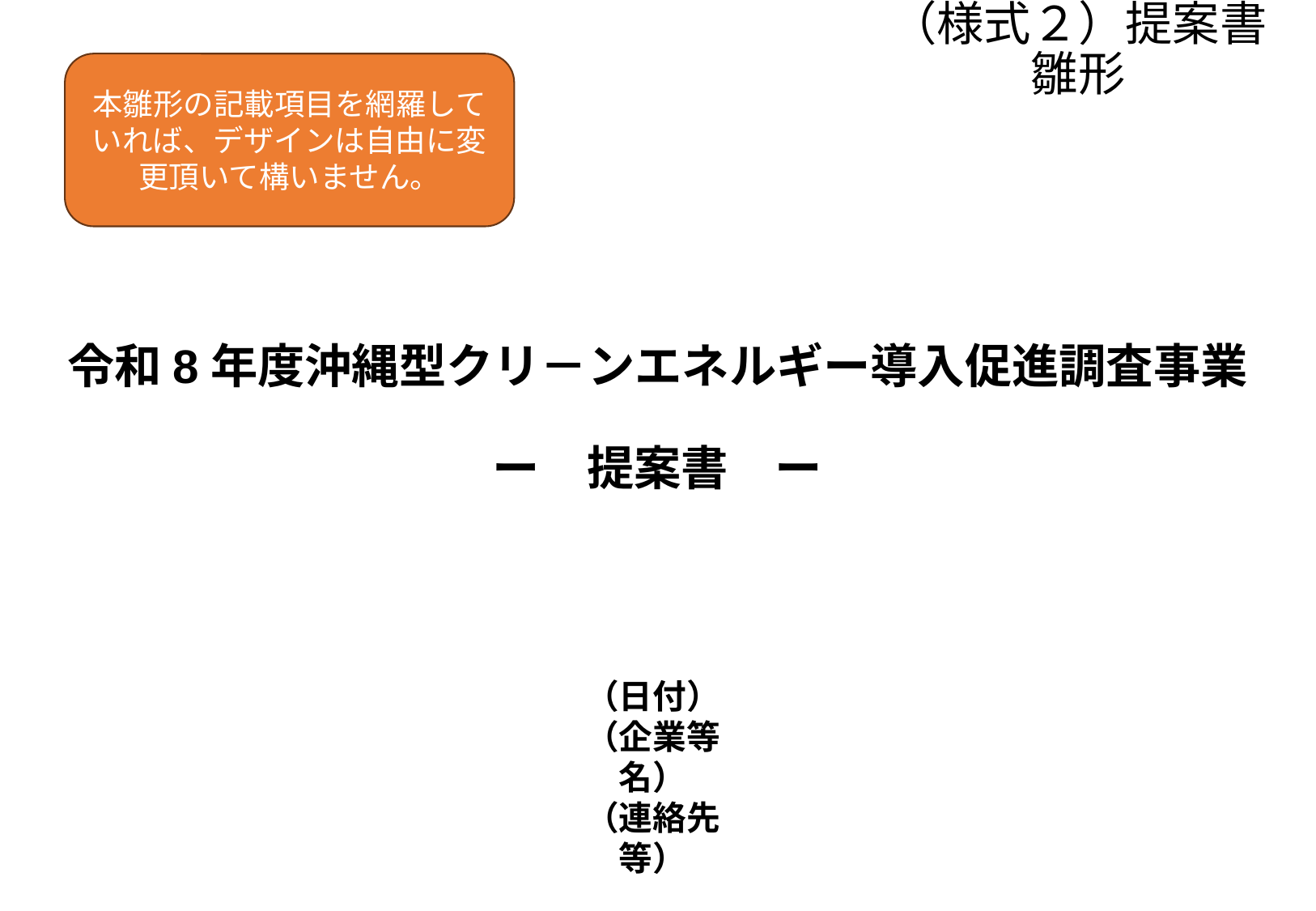

（様式２）提案書雛形
本雛形の記載項目を網羅していれば、デザインは自由に変更頂いて構いません。
# 令和8年度沖縄型クリ－ンエネルギー導入促進調査事業 ー　提案書　ー
（日付）
（企業等名）
（連絡先等）